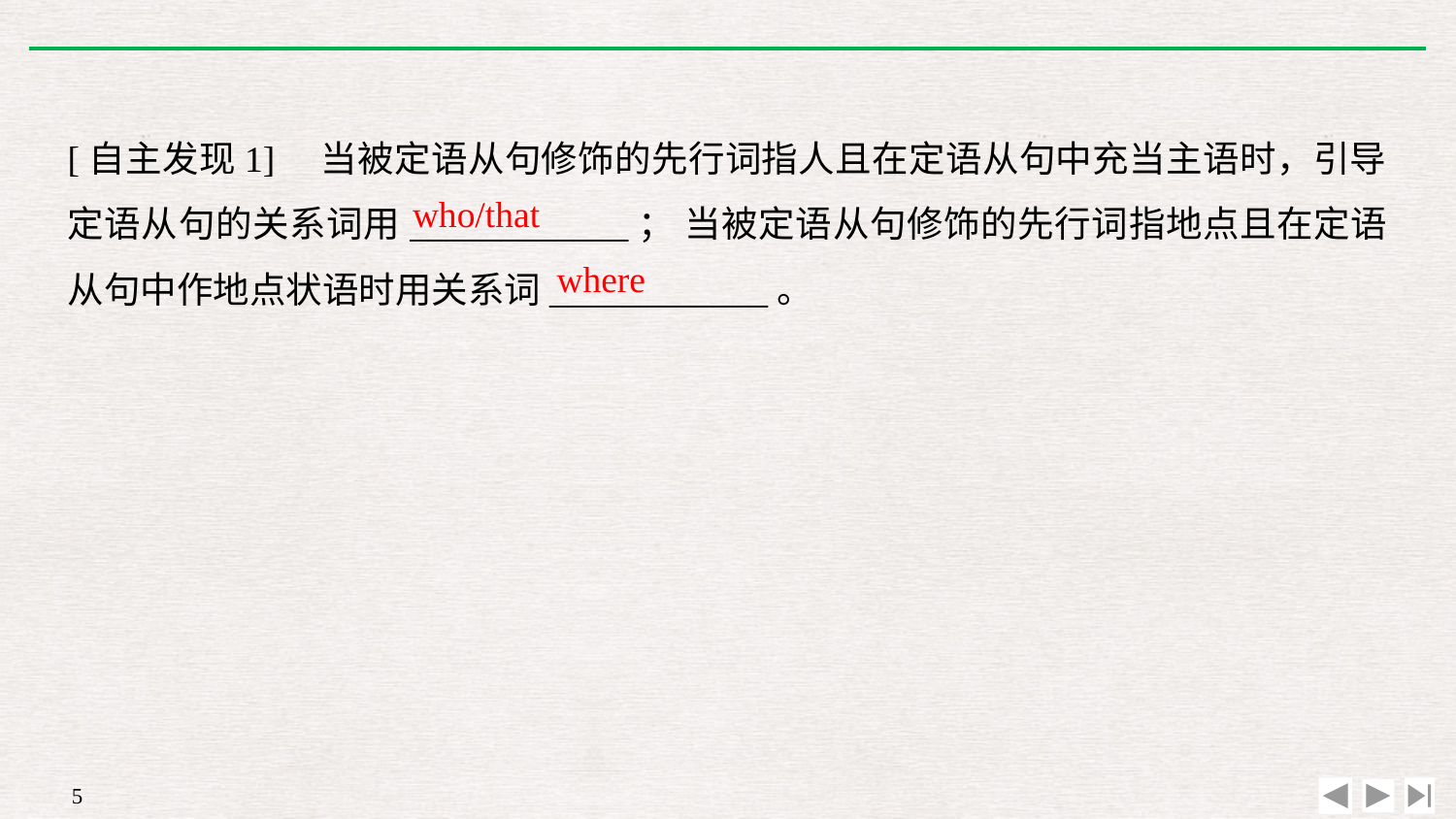

[自主发现1]　当被定语从句修饰的先行词指人且在定语从句中充当主语时，引导定语从句的关系词用____________； 当被定语从句修饰的先行词指地点且在定语从句中作地点状语时用关系词____________。
who/that
where